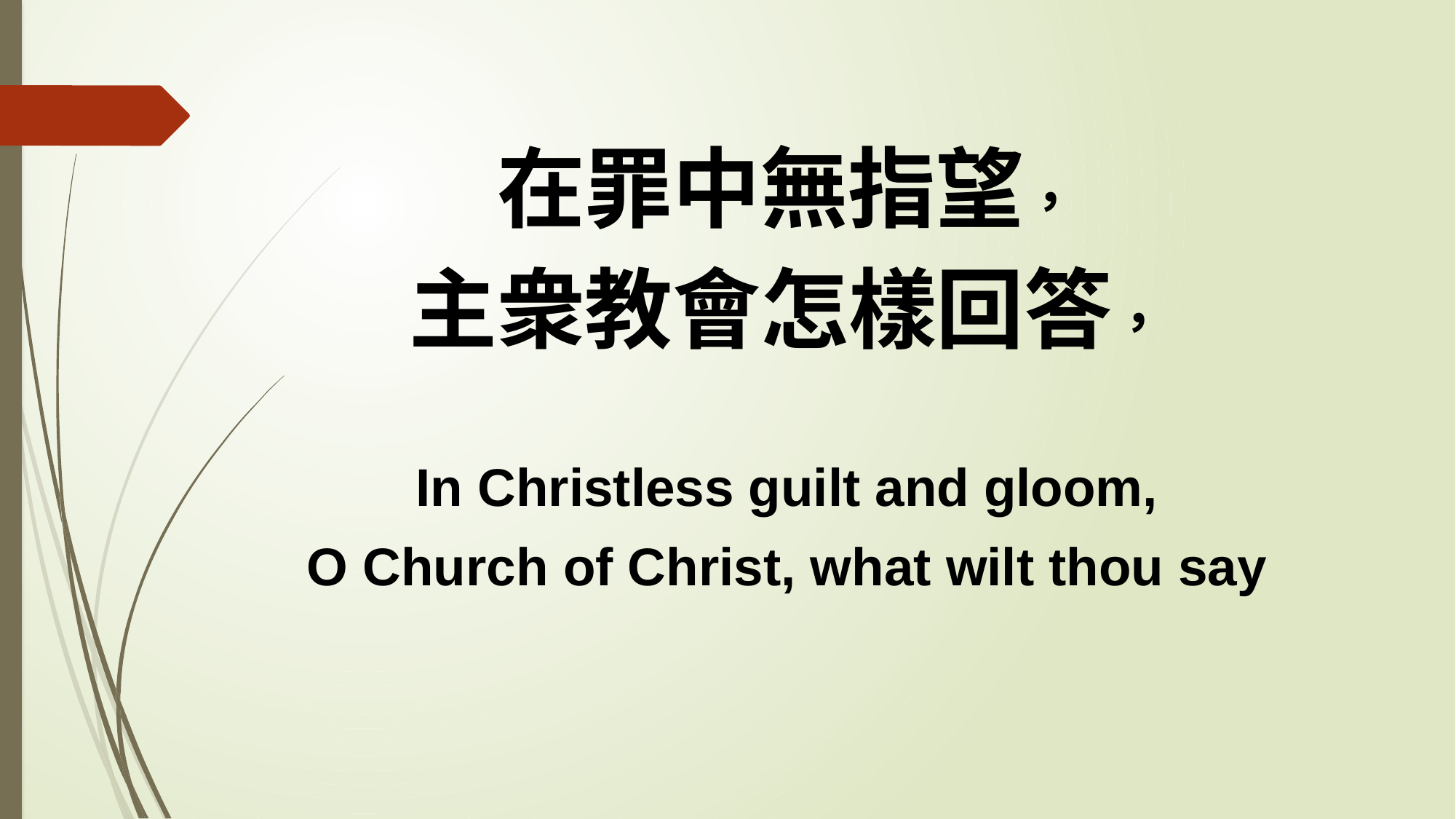

在罪中無指望，
主衆教會怎樣回答，

In Christless guilt and gloom,
O Church of Christ, what wilt thou say